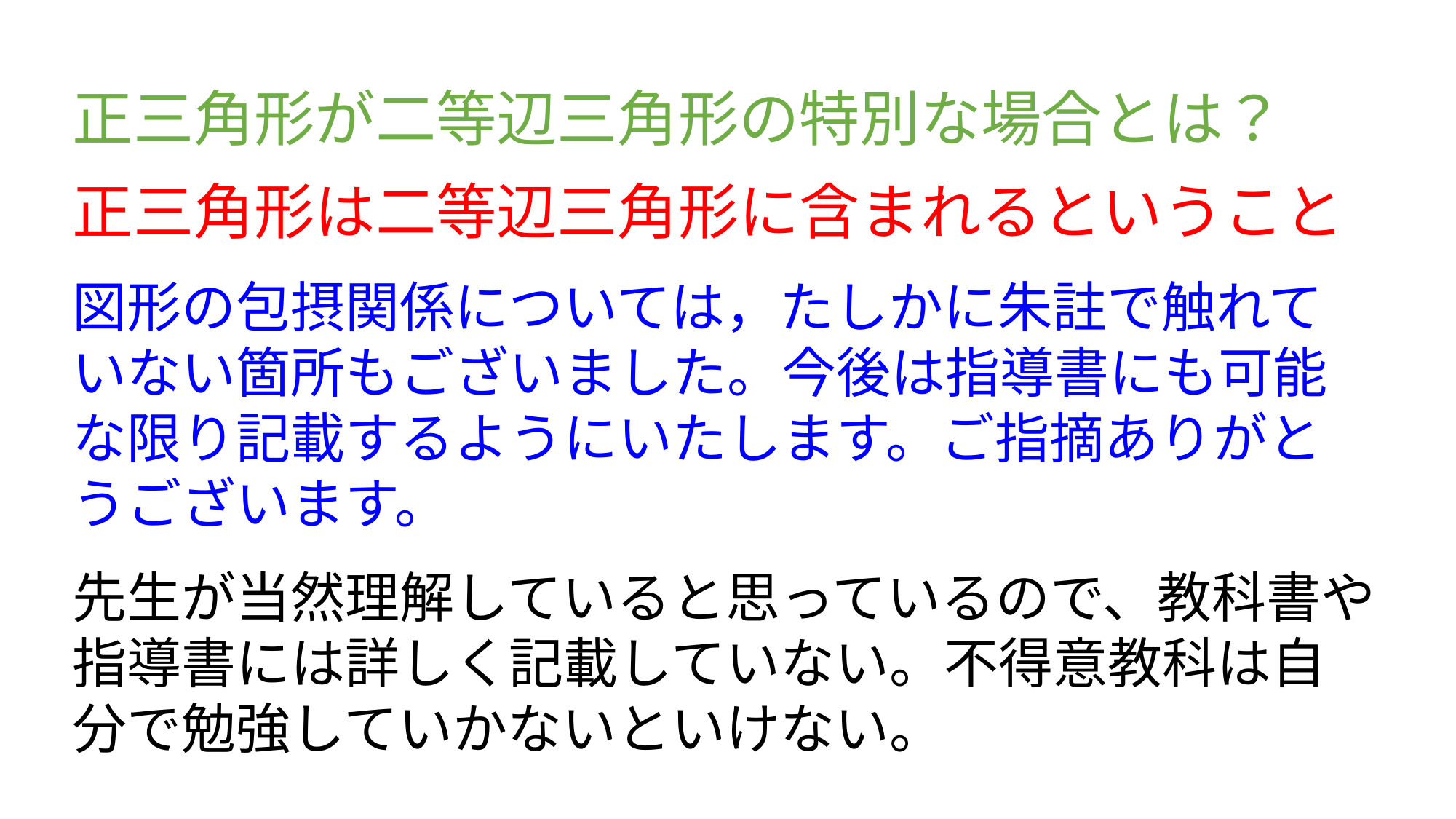

正三角形が二等辺三角形の特別な場合とは？
正三角形は二等辺三角形に含まれるということ
図形の包摂関係については，たしかに朱註で触れていない箇所もございました。今後は指導書にも可能な限り記載するようにいたします。ご指摘ありがとうございます。
先生が当然理解していると思っているので、教科書や指導書には詳しく記載していない。不得意教科は自分で勉強していかないといけない。